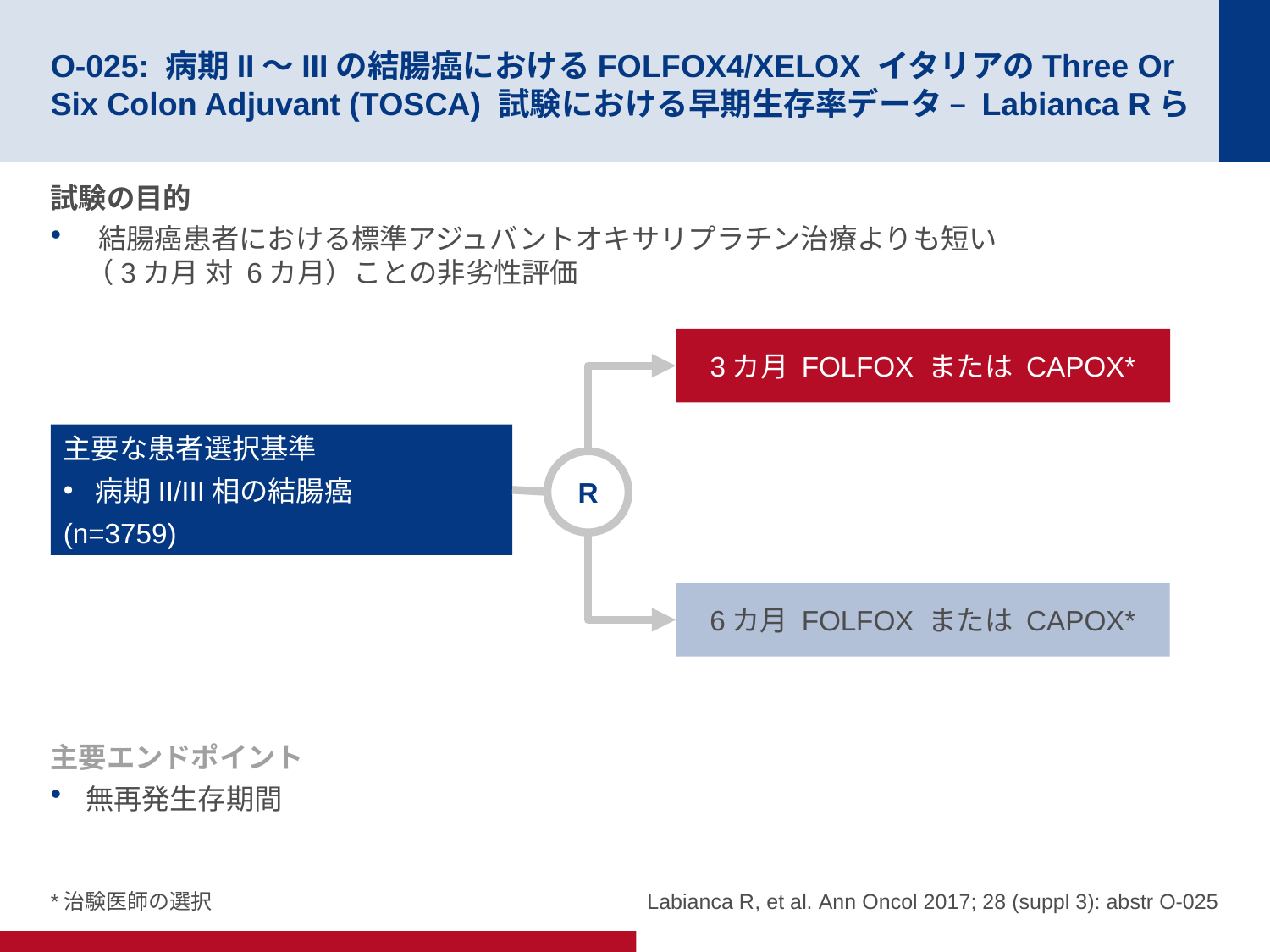

# O-025: 病期II～IIIの結腸癌におけるFOLFOX4/XELOX イタリアのThree Or Six Colon Adjuvant (TOSCA) 試験における早期生存率データ – Labianca Rら
試験の目的
 結腸癌患者における標準アジュバントオキサリプラチン治療よりも短い
（3カ月 対 6カ月）ことの非劣性評価
3カ月 FOLFOX または CAPOX*
主要な患者選択基準
病期II/III相の結腸癌
(n=3759)
R
6カ月 FOLFOX または CAPOX*
主要エンドポイント
無再発生存期間

*治験医師の選択
Labianca R, et al. Ann Oncol 2017; 28 (suppl 3): abstr O-025